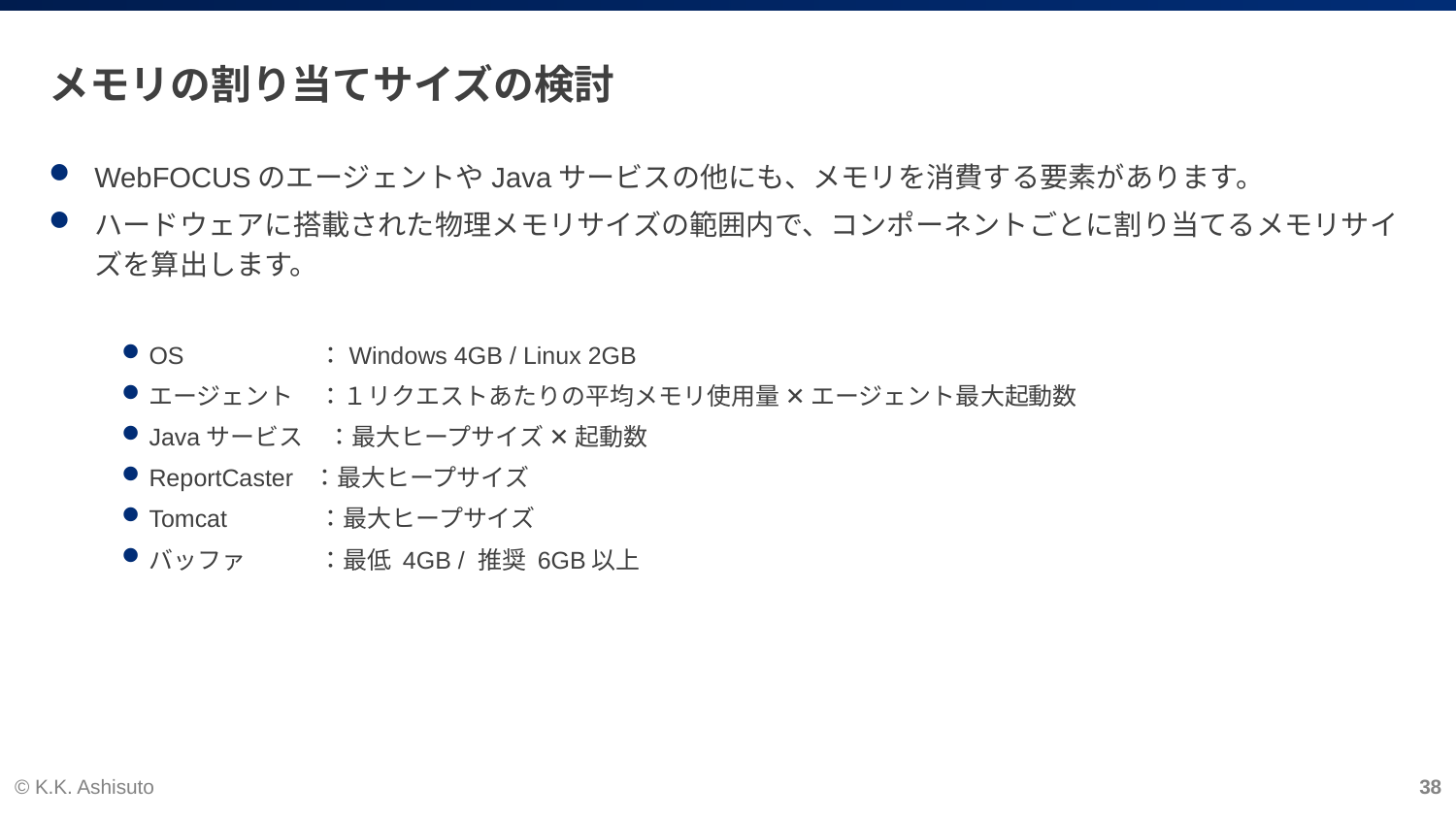

# メモリの割り当てサイズの検討
WebFOCUSのエージェントやJavaサービスの他にも、メモリを消費する要素があります。
ハードウェアに搭載された物理メモリサイズの範囲内で、コンポーネントごとに割り当てるメモリサイズを算出します。

OS　	　：Windows 4GB / Linux 2GB
エージェント	　：１リクエストあたりの平均メモリ使用量 ✕ エージェント最大起動数
Javaサービス　：最大ヒープサイズ ✕ 起動数
ReportCaster  ：最大ヒープサイズ
Tomcat	　：最大ヒープサイズ
バッファ	　：最低 4GB / 推奨 6GB以上

© K.K. Ashisuto
38